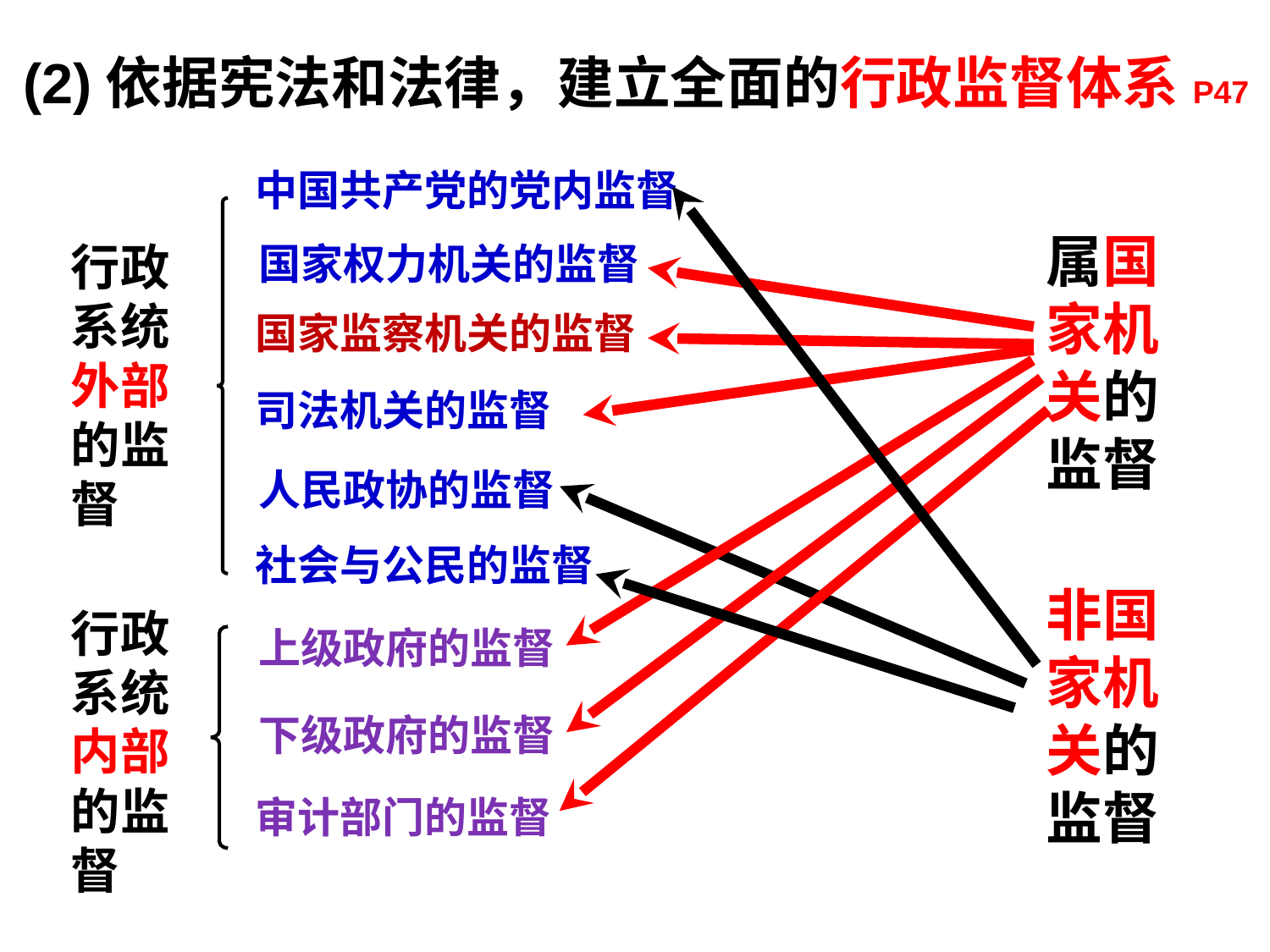

(2)依据宪法和法律，建立全面的行政监督体系P47
中国共产党的党内监督

属国家机关的监督

行政系统外部的监督
国家权力机关的监督

国家监察机关的监督
司法机关的监督
人民政协的监督

社会与公民的监督

非国家机关的监督
行政系统内部的监督

上级政府的监督

下级政府的监督
审计部门的监督